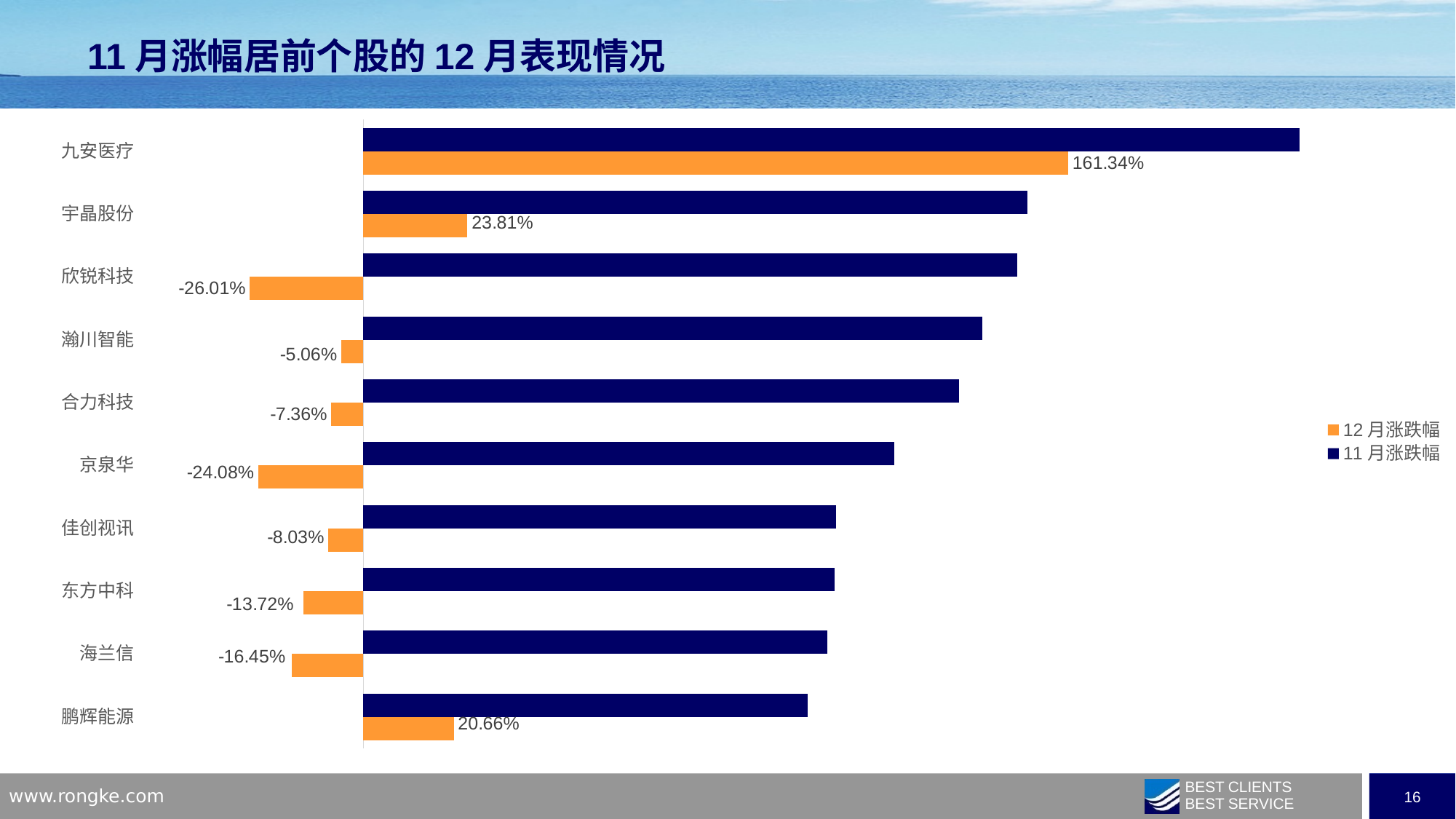

11月涨幅居前个股的12月表现情况

### Chart

| Category | 11月涨跌幅 | 12月涨跌幅 |
|---|---|---|
| 九安医疗 | 2.1443 | 1.6134 |
| 宇晶股份 | 1.5204 | 0.2381 |
| 欣锐科技 | 1.4976 | -0.2601 |
| 瀚川智能 | 1.4171 | -0.0506 |
| 合力科技 | 1.3634 | -0.0736 |
| 京泉华 | 1.2161 | -0.2408 |
| 佳创视讯 | 1.0827 | -0.0803 |
| 东方中科 | 1.0789 | -0.1372 |
| 海兰信 | 1.0616 | -0.1645 |
| 鹏辉能源 | 1.0173 | 0.2066 |